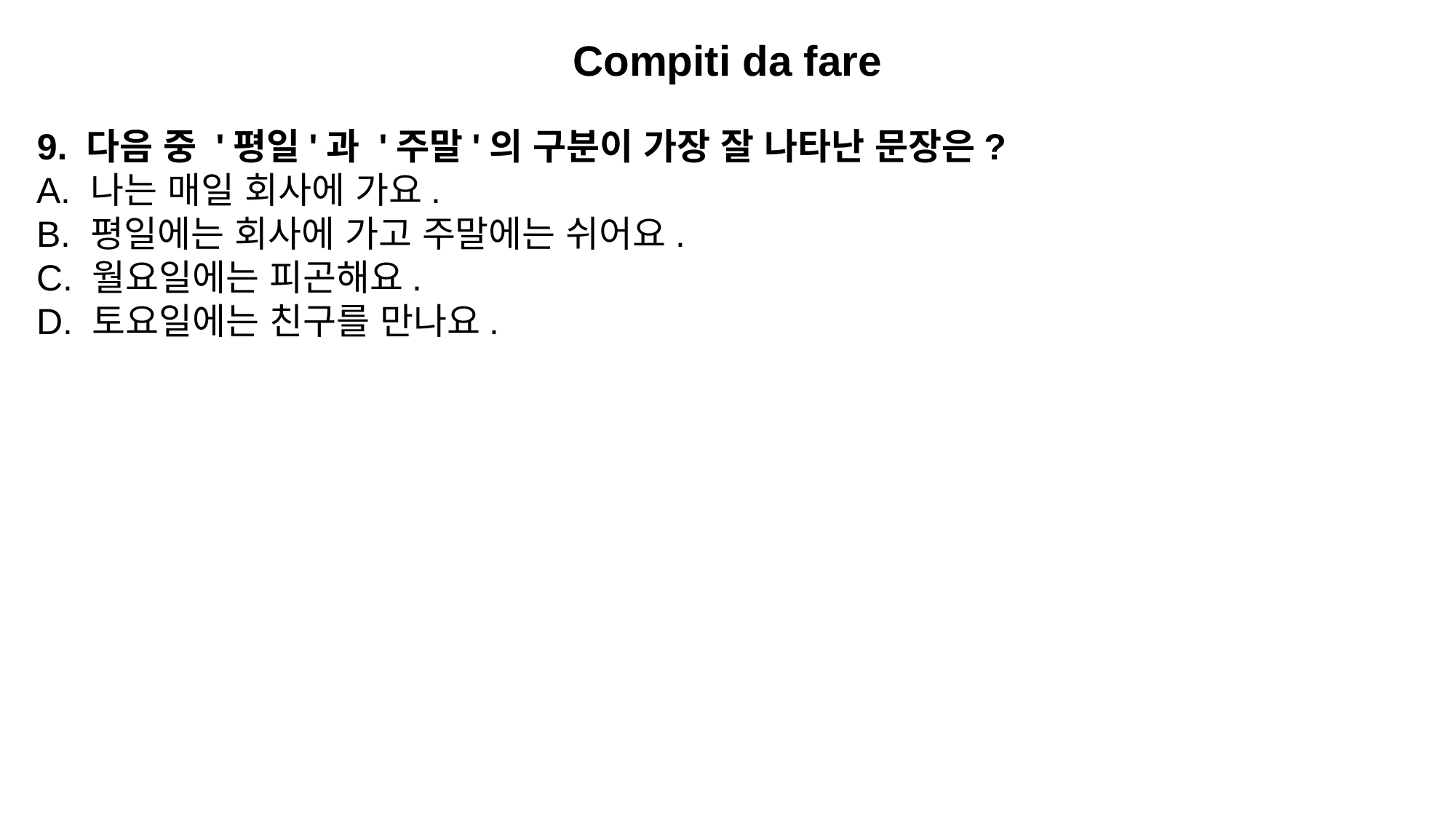

Compiti da fare
9. 다음 중 '평일'과 '주말'의 구분이 가장 잘 나타난 문장은?
A. 나는 매일 회사에 가요.
B. 평일에는 회사에 가고 주말에는 쉬어요.
C. 월요일에는 피곤해요.
D. 토요일에는 친구를 만나요.